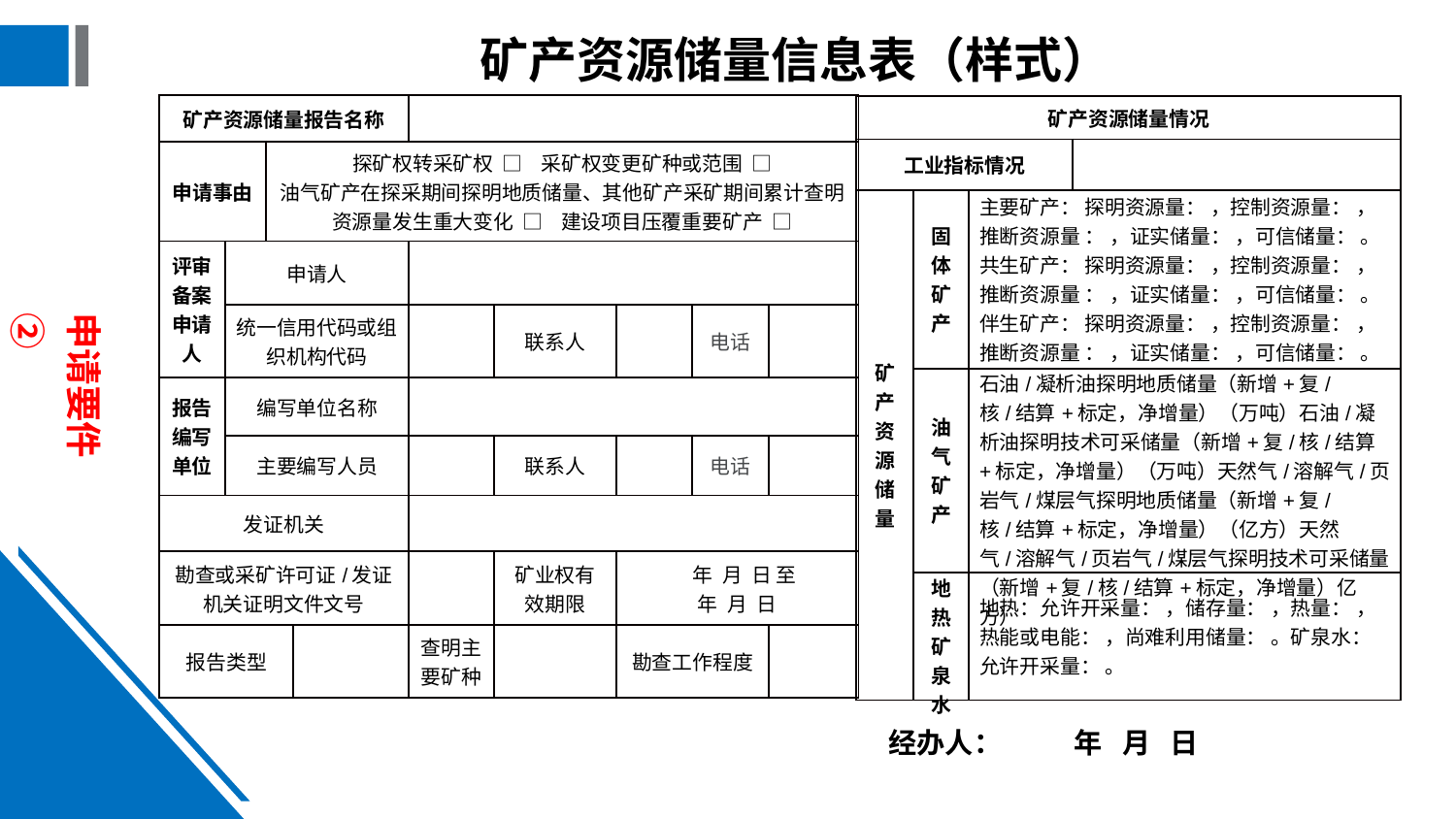

矿产资源储量信息表（样式）
| 矿产资源储量报告名称 |  |  |  |  |  |  |  |  |
| --- | --- | --- | --- | --- | --- | --- | --- | --- |
| 申请事由 |  | 探矿权转采矿权 □ 采矿权变更矿种或范围 □ 油气矿产在探采期间探明地质储量、其他矿产采矿期间累计查明资源量发生重大变化 □ 建设项目压覆重要矿产 □ |  |  |  |  |  |  |
| 评审备案申请人 | 申请人 |  |  |  |  |  |  |  |
|  | 统一信用代码或组织机构代码 |  |  |  | 联系人 |  | 电话 |  |
| 报告编写单位 | 编写单位名称 |  |  |  |  |  |  |  |
|  | 主要编写人员 |  |  |  | 联系人 |  | 电话 |  |
| 发证机关 |  |  |  |  |  |  |  |  |
| 勘查或采矿许可证/发证机关证明文件文号 |  |  |  |  | 矿业权有效期限 | 年 月 日 至 年 月 日 |  |  |
| 报告类型 |  |  |  | 查明主要矿种 |  | 勘查工作程度 |  |  |
| 矿产资源储量情况 |  |  |  |
| --- | --- | --- | --- |
| 工业指标情况 |  |  |  |
| 矿产资源储量 | 固体矿产 | 主要矿产： 探明资源量： ，控制资源量： ，推断资源量 ： ，证实储量： ，可信储量： 。共生矿产： 探明资源量： ，控制资源量： ，推断资源量 ： ，证实储量： ，可信储量： 。伴生矿产： 探明资源量： ，控制资源量： ，推断资源量 ： ，证实储量： ，可信储量： 。 |  |
|  | 油气矿产 | 石油/凝析油探明地质储量（新增+复/核/结算+标定，净增量）（万吨）石油/凝析油探明技术可采储量（新增+复/核/结算+标定，净增量）（万吨）天然气/溶解气/页岩气/煤层气探明地质储量（新增+复/核/结算+标定，净增量）（亿方）天然气/溶解气/页岩气/煤层气探明技术可采储量（新增+复/核/结算+标定，净增量）亿方） |  |
|  | 地热矿泉水 | 地热：允许开采量： ，储存量： ，热量： ，热能或电能： ，尚难利用储量： 。矿泉水：允许开采量： 。 |  |
申请要件②
 经办人：           年   月   日
27